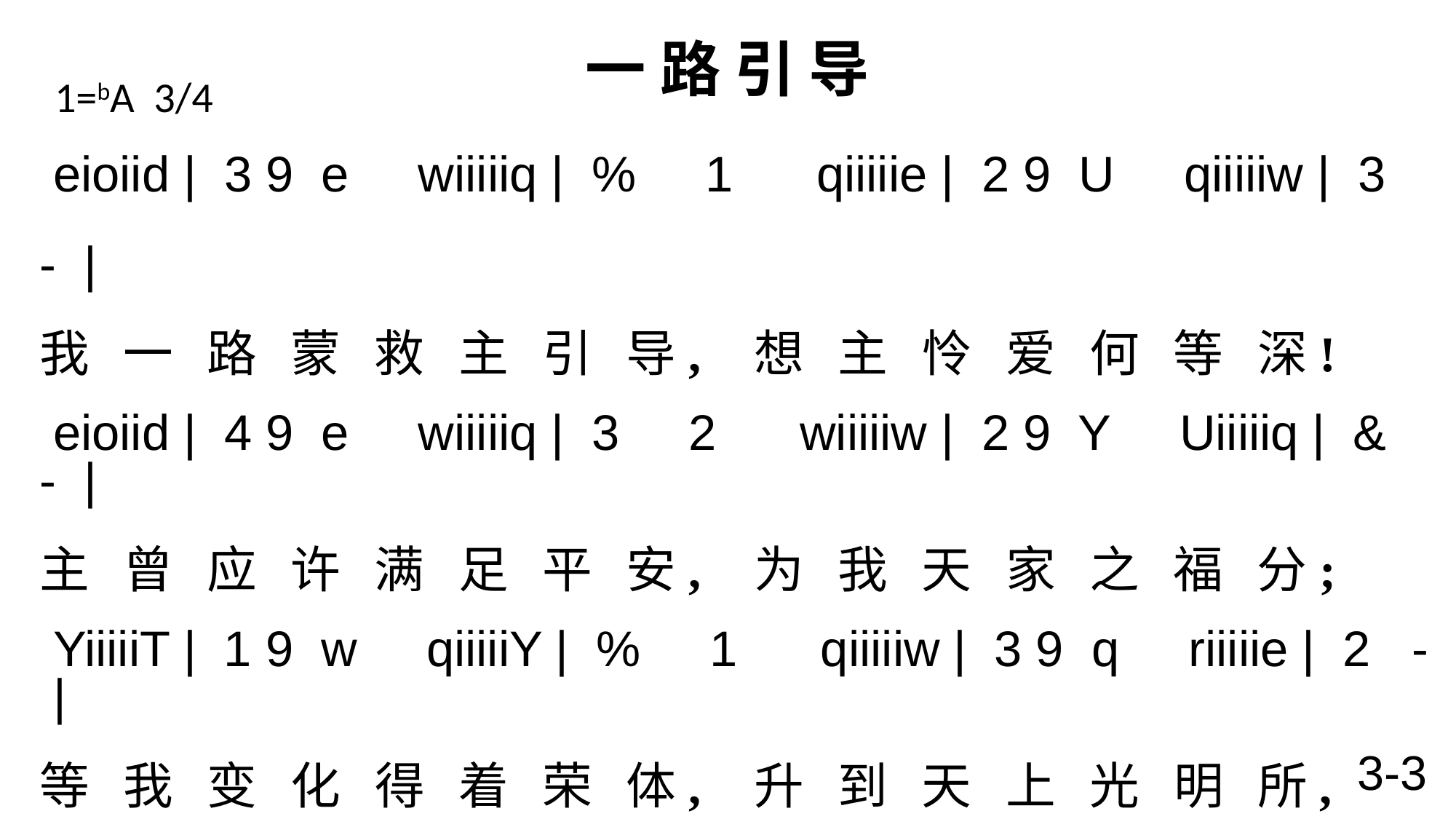

# 一 路 引 导
1=bA  3/4
eioiid |  3 9  e     wiiiiiq |  %     1      qiiiiie |  2 9  U     qiiiiiw |  3   -  |
我   一   路   蒙   救   主   引   导,   想   主   怜   爱   何   等   深!
eioiid |  4 9  e     wiiiiiq |  3     2      wiiiiiw |  2 9  Y     Uiiiiiq |  &   -  |
主   曾   应   许   满   足   平   安,   为   我   天   家   之   福   分;
 YiiiiiT |  1 9  w     qiiiiiY |  %     1      qiiiiiw |  3 9  q     riiiiie |  2   -  |
等   我   变   化   得   着   荣   体,   升   到   天   上   光   明   所,
eiiiiir |  5 9  e     wiiiiiq |  2     1      UiiiiiY |  Tiiiiiq     3     2 |  3   -  |
我   要   永   远   唱   此   美   句:   耶   稣   一   路   引   导   我。
eiiiiir |  5 9  e     wiiiiiq |  2     1      UiiiiiY |  Tiiiiiq     3     2 |  1   -  \
我   要   永   远   唱   此   美   句:   耶   稣   一   路   引   导   我。
3-3